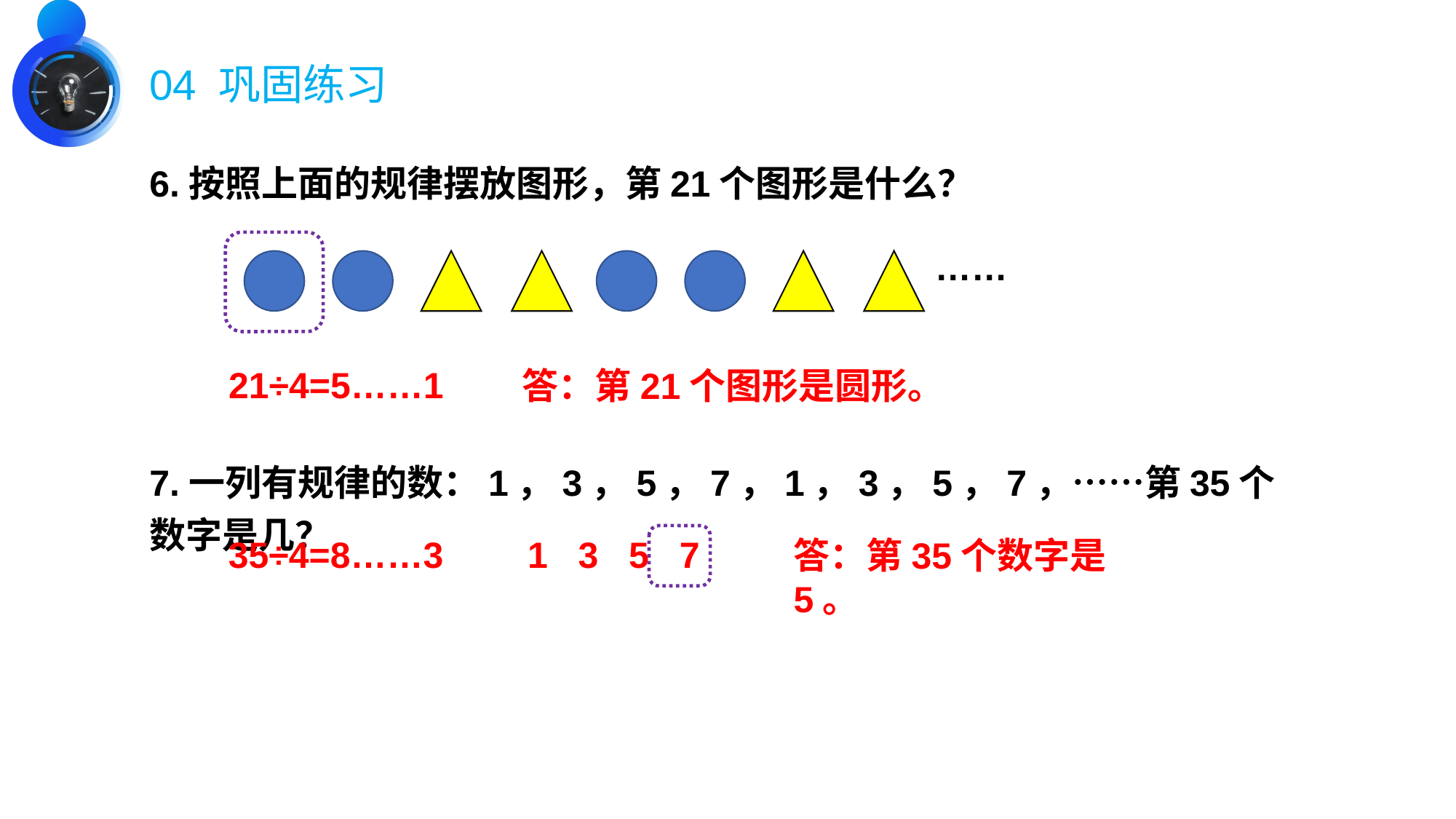

04
巩固练习
6.按照上面的规律摆放图形，第21个图形是什么？

……

21÷4=5……1
答：第21个图形是圆形。
7.一列有规律的数：1，3，5，7，1，3，5，7，……第35个数字是几？

35÷4=8……3
1   3   5   7
答：第35个数字是5。